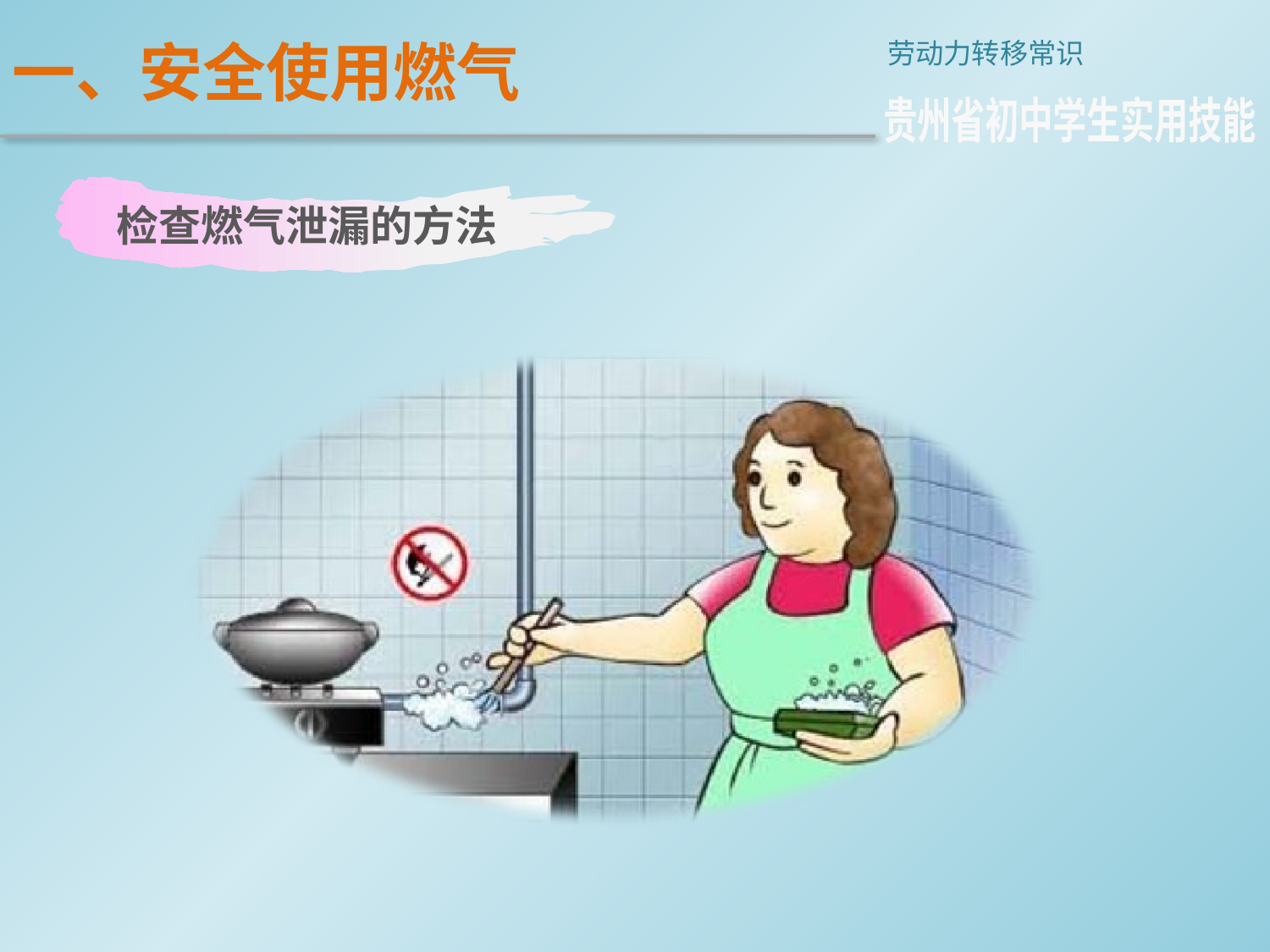

一、安全使用燃气
劳动力转移常识
贵州省初中学生实用技能

检查燃气泄漏的方法